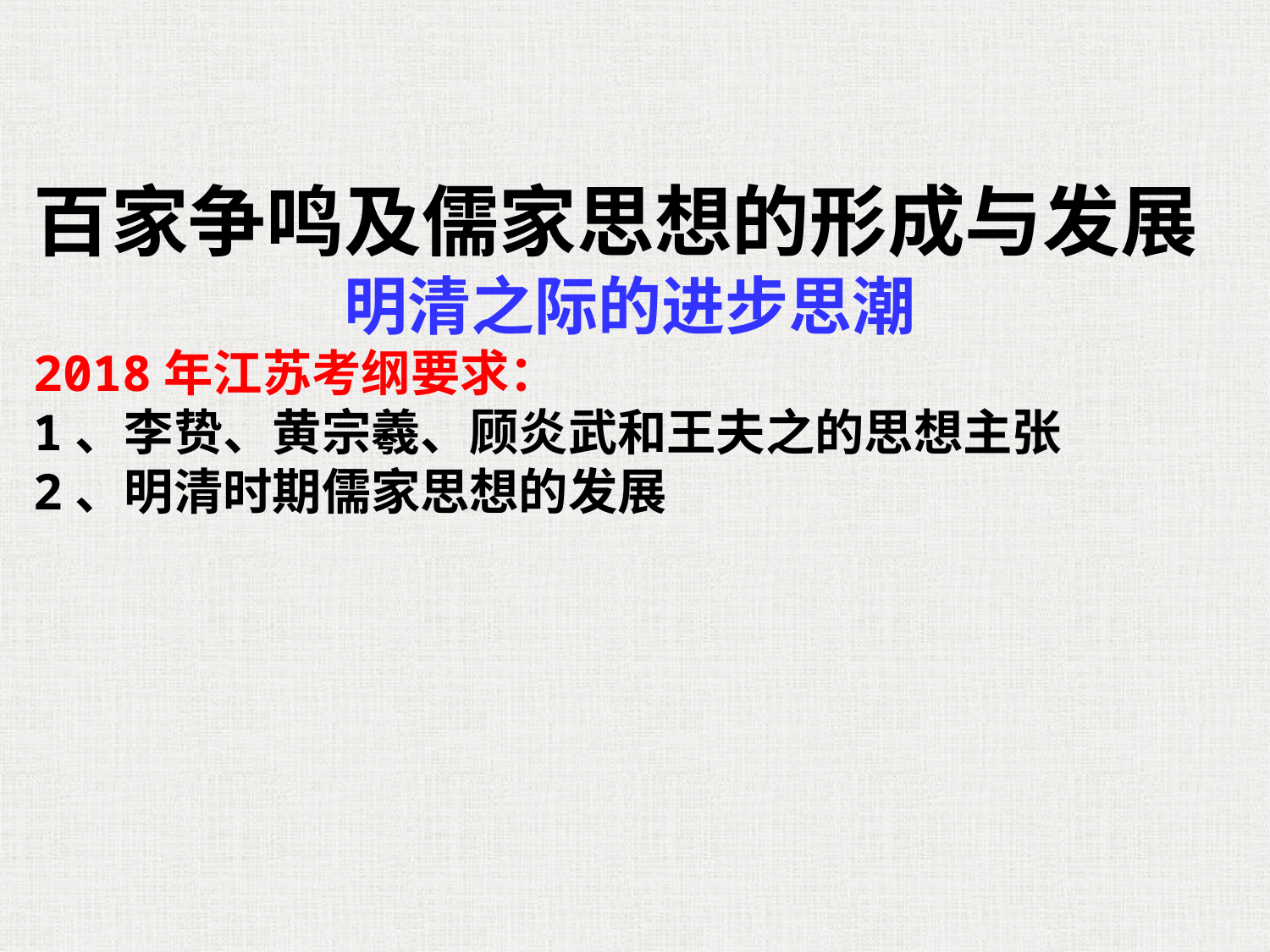

百家争鸣及儒家思想的形成与发展
明清之际的进步思潮
2018年江苏考纲要求：
1、李贽、黄宗羲、顾炎武和王夫之的思想主张
2、明清时期儒家思想的发展